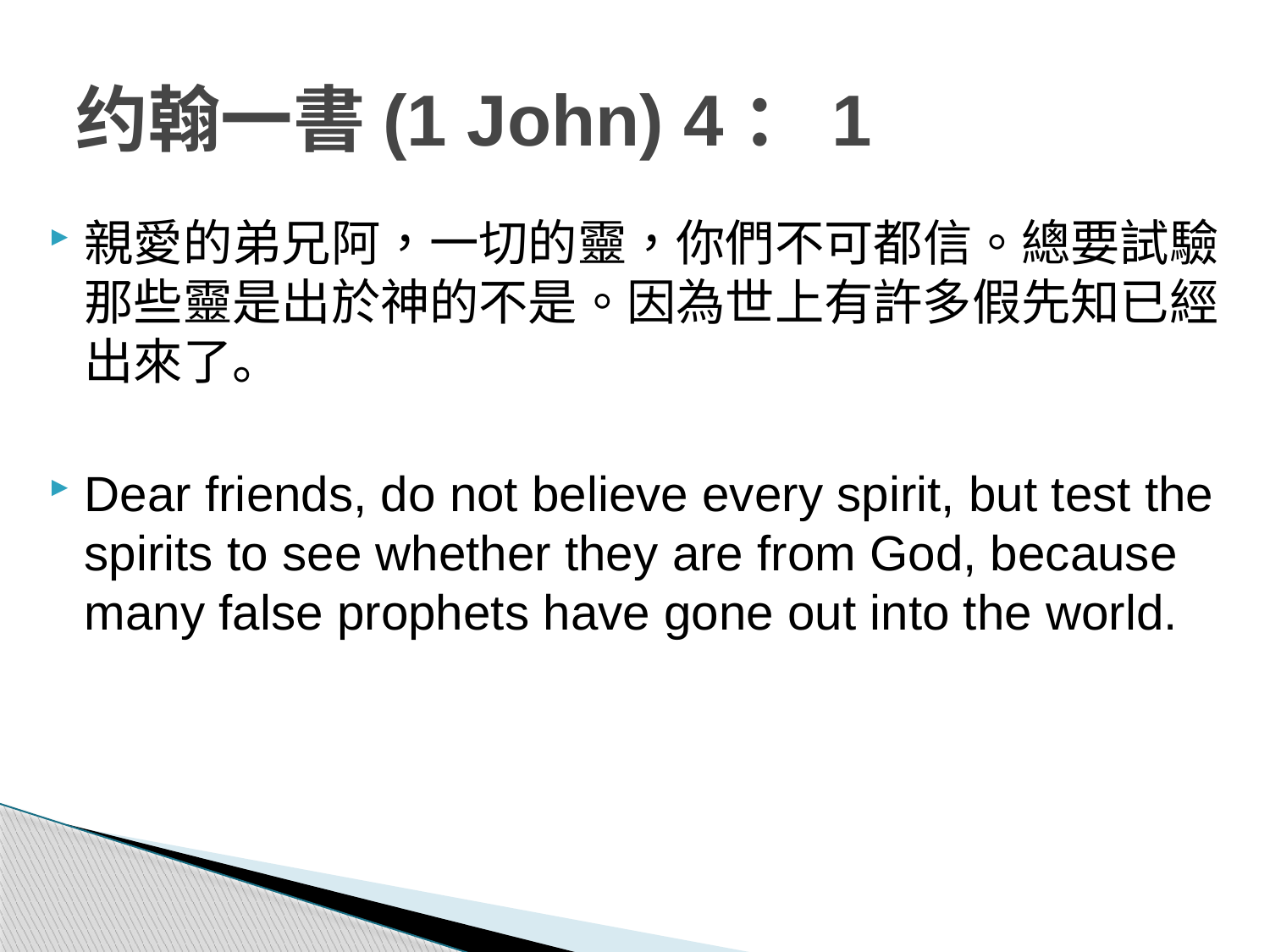

# 约翰一書(1 John) 4：1
親愛的弟兄阿，一切的靈，你們不可都信。總要試驗那些靈是出於神的不是。因為世上有許多假先知已經出來了。

Dear friends, do not believe every spirit, but test the spirits to see whether they are from God, because many false prophets have gone out into the world.